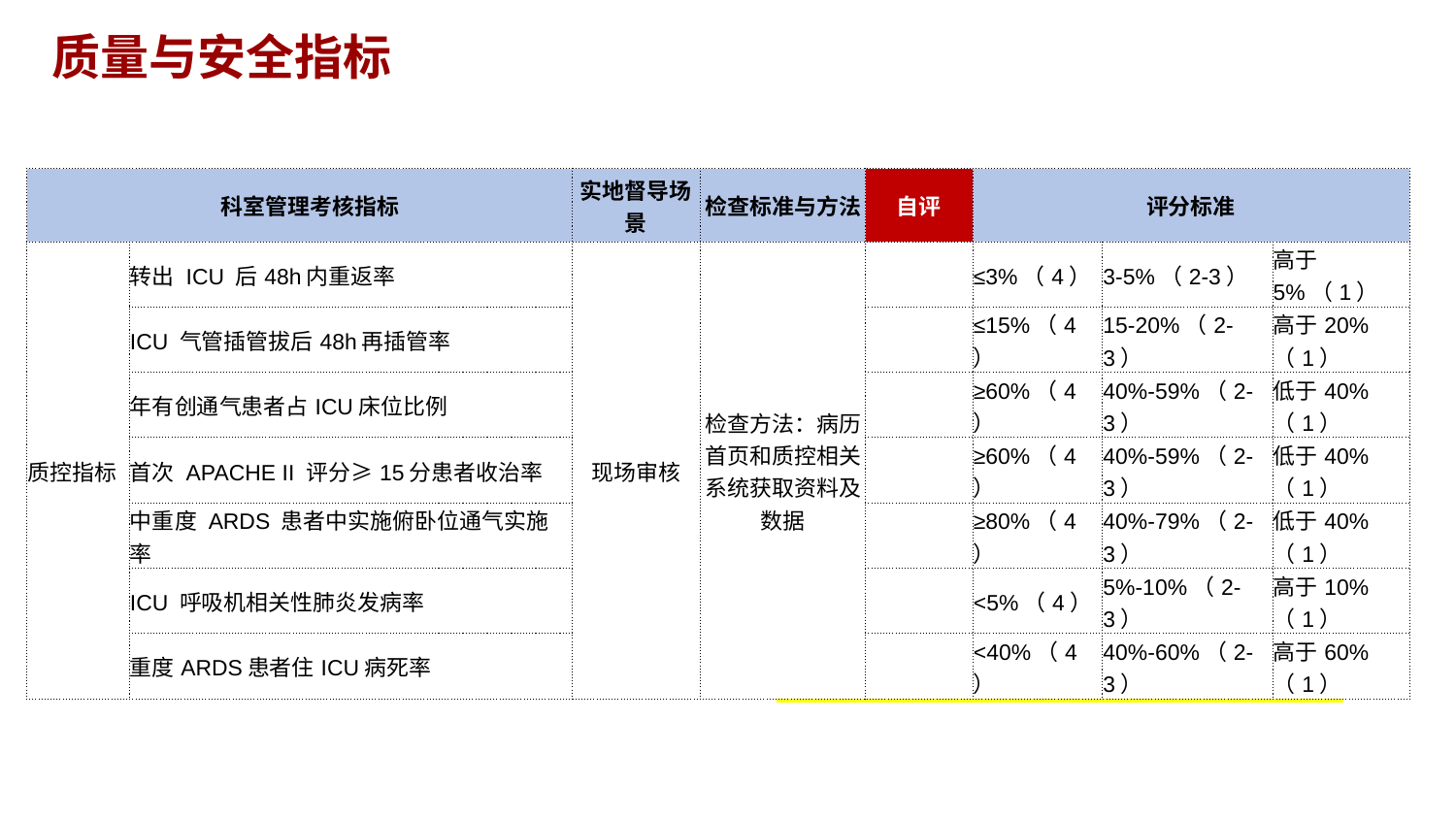

质量与安全指标
| 科室管理考核指标 |  | 实地督导场景 | 检查标准与方法 | 自评 | 评分标准 |  |  |
| --- | --- | --- | --- | --- | --- | --- | --- |
| 质控指标 | 转出 ICU 后48h内重返率 | 现场审核 | 检查方法：病历首页和质控相关系统获取资料及数据 |  | ≤3%（4） | 3-5%（2-3） | 高于5%（1） |
|  | ICU 气管插管拔后48h再插管率 |  |  |  | ≤15%（4） | 15-20%（2-3） | 高于20%（1） |
|  | 年有创通气患者占ICU床位比例 |  |  |  | ≥60%（4） | 40%-59%（2-3） | 低于40%（1） |
|  | 首次 APACHE II 评分≥15分患者收治率 |  |  |  | ≥60%（4） | 40%-59%（2-3） | 低于40%（1） |
|  | 中重度 ARDS 患者中实施俯卧位通气实施率 |  |  |  | ≥80%（4） | 40%-79%（2-3） | 低于40%（1） |
|  | ICU 呼吸机相关性肺炎发病率 |  |  |  | <5%（4） | 5%-10%（2-3） | 高于10%（1） |
|  | 重度ARDS患者住ICU病死率 |  |  |  | <40%（4） | 40%-60%（2-3） | 高于60%（1） |
将相关材料证明、图片进行补充